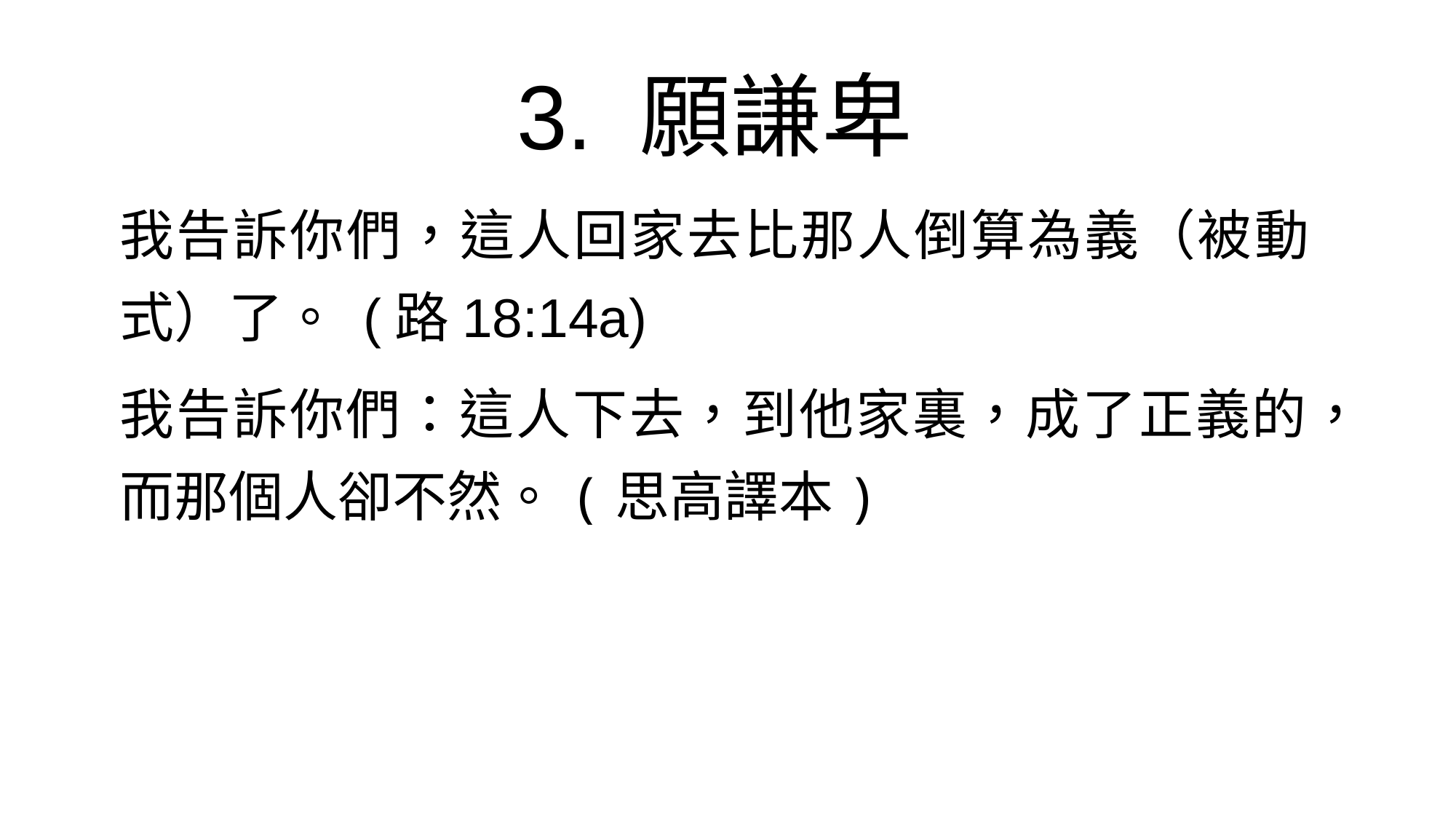

3. 願謙卑
我告訴你們，這人回家去比那人倒算為義（被動式）了。 (路18:14a)
我告訴你們：這人下去，到他家裏，成了正義的，而那個人卻不然。(思高譯本)